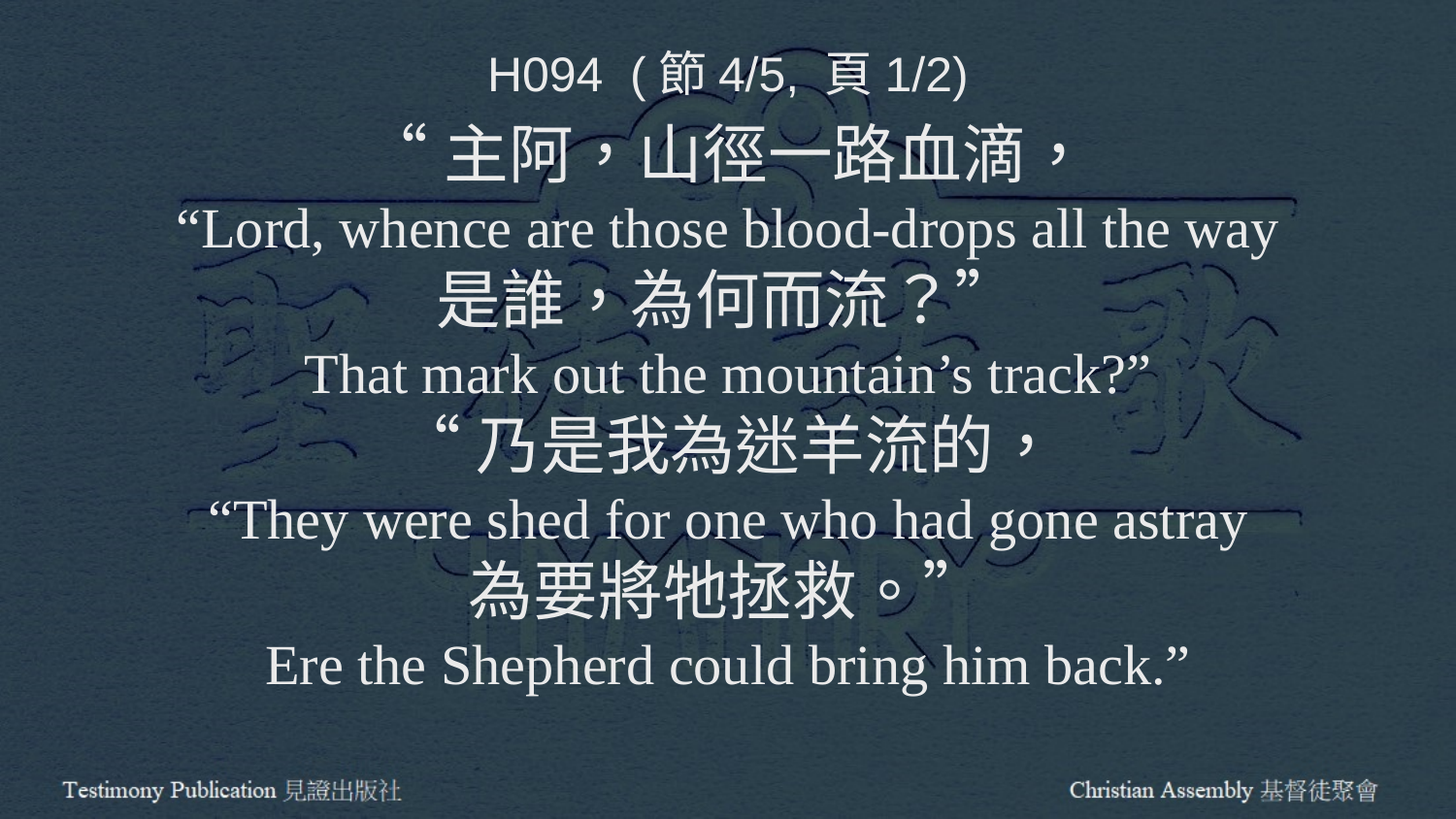

H094  (節4/5, 頁1/2)
“主阿，山徑一路血滴，
“Lord, whence are those blood-drops all the way
是誰，為何而流？”
That mark out the mountain’s track?”
“乃是我為迷羊流的，
“They were shed for one who had gone astray
為要將牠拯救。”
Ere the Shepherd could bring him back.”